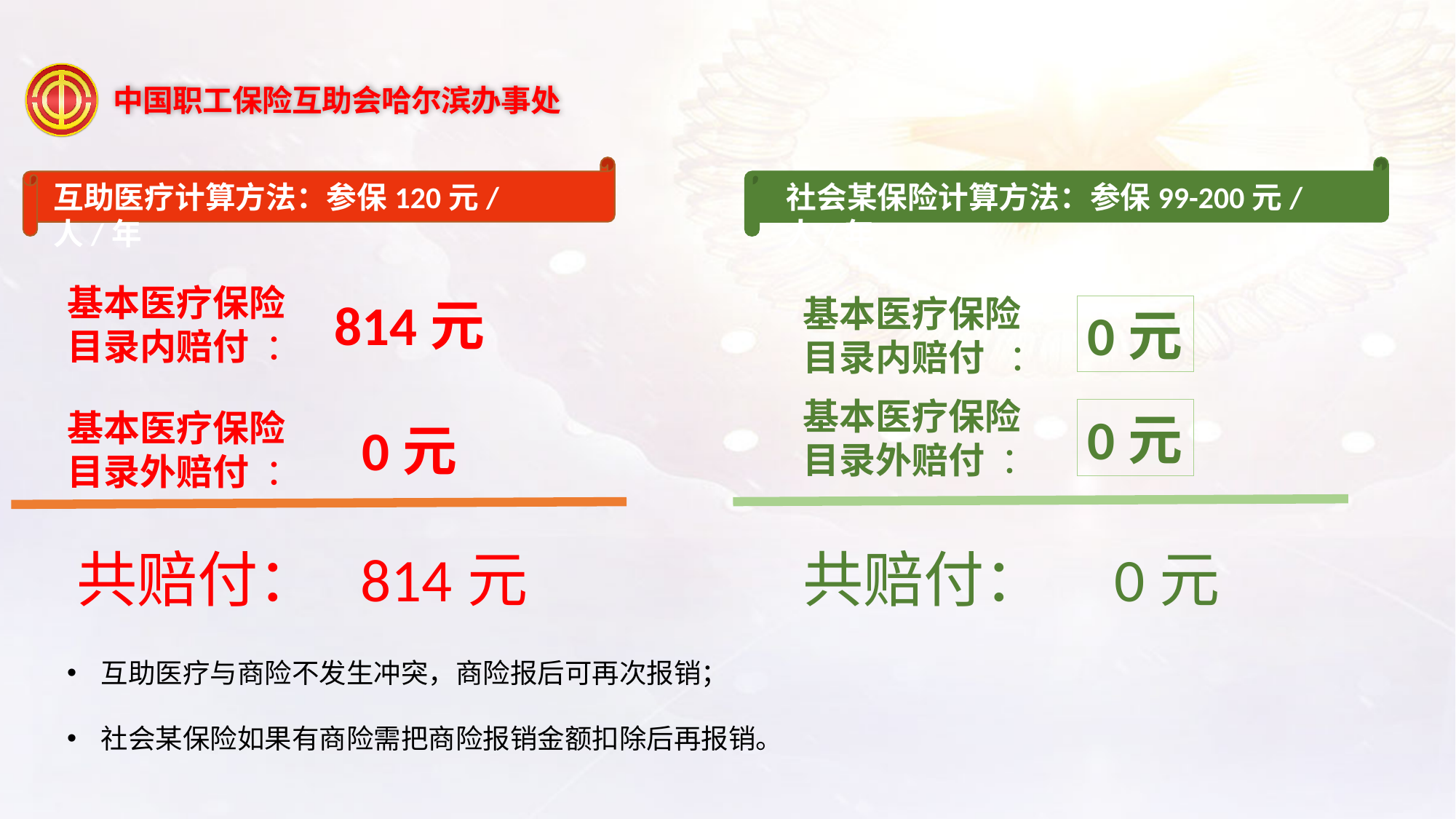

互助医疗计算方法：参保120元/人/年
社会某保险计算方法：参保99-200元/人/年
基本医疗保险   目录内赔付  ：
814元
基本医疗保险 目录内赔付   ：
0元
基本医疗保险   目录外赔付  ：
基本医疗保险   目录外赔付  ：
0元
0元
共赔付：  814元
共赔付：    0元
互助医疗与商险不发生冲突，商险报后可再次报销；

社会某保险如果有商险需把商险报销金额扣除后再报销。